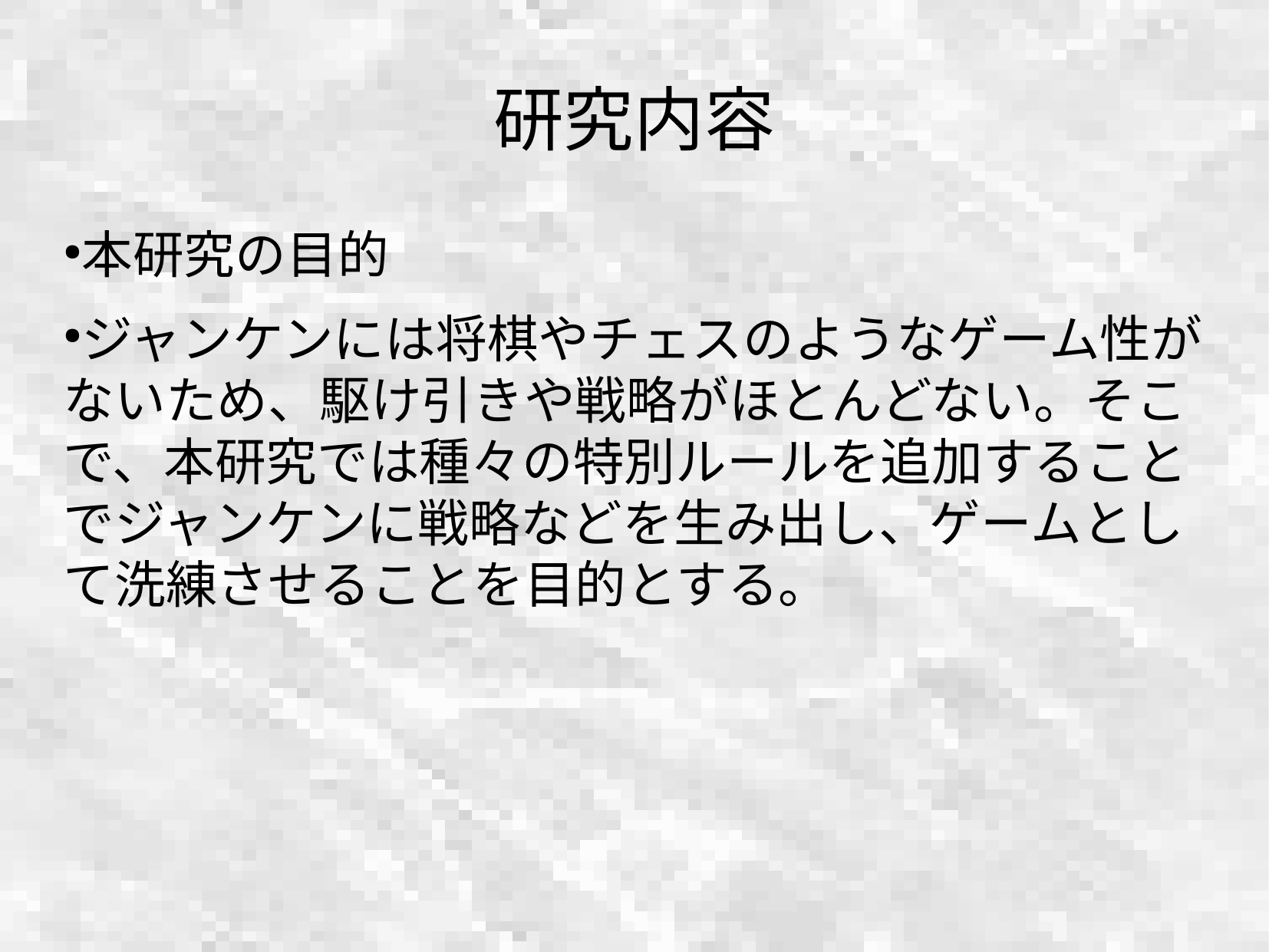

研究内容
本研究の目的
ジャンケンには将棋やチェスのようなゲーム性がないため、駆け引きや戦略がほとんどない。そこで、本研究では種々の特別ルールを追加することでジャンケンに戦略などを生み出し、ゲームとして洗練させることを目的とする。